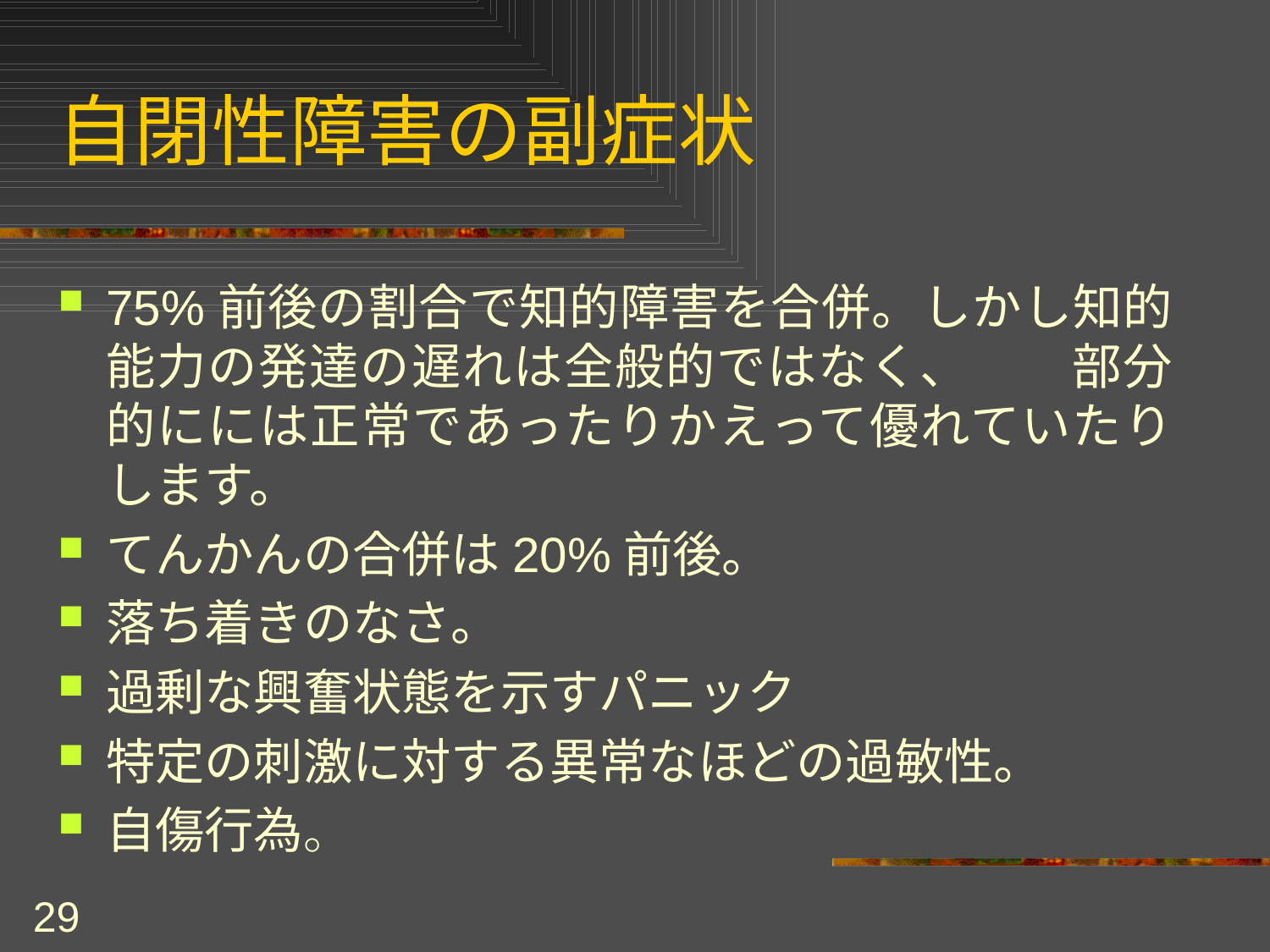

# 自閉性障害の副症状
75%前後の割合で知的障害を合併。しかし知的能力の発達の遅れは全般的ではなく、　　部分的にには正常であったりかえって優れていたりします。
てんかんの合併は20%前後。
落ち着きのなさ。
過剰な興奮状態を示すパニック
特定の刺激に対する異常なほどの過敏性。
自傷行為。
29